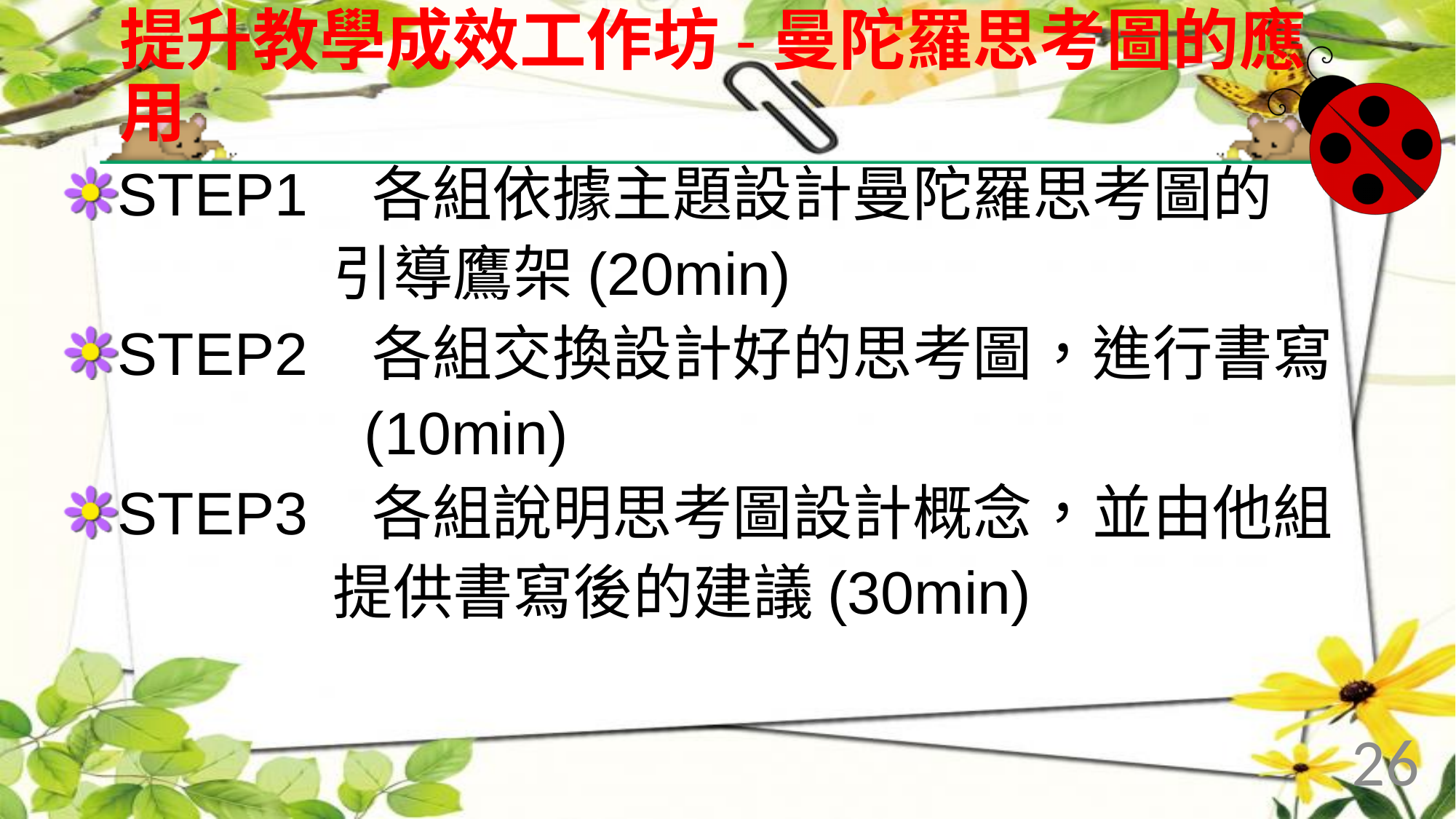

# 提升教學成效工作坊-曼陀羅思考圖的應用
STEP1   各組依據主題設計曼陀羅思考圖的
                   引導鷹架(20min)
STEP2   各組交換設計好的思考圖，進行書寫
                  (10min)
STEP3   各組說明思考圖設計概念，並由他組
                   提供書寫後的建議(30min)

26